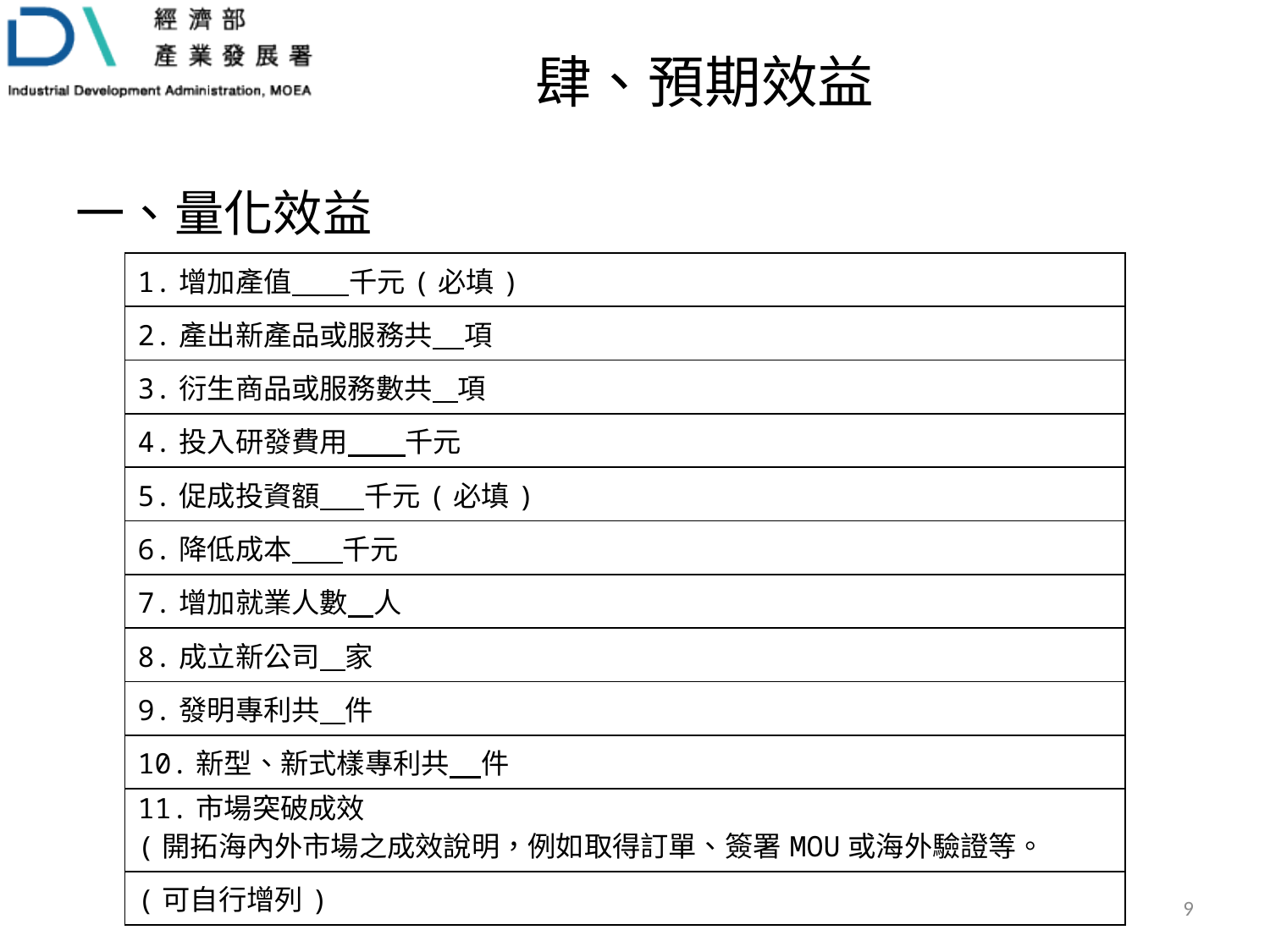

肆、預期效益
一、量化效益
| 1.增加產值 千元(必填) |
| --- |
| 2.產出新產品或服務共 項 |
| 3.衍生商品或服務數共 項 |
| 4.投入研發費用 千元 |
| 5.促成投資額 千元(必填) |
| 6.降低成本 千元 |
| 7.增加就業人數 人 |
| 8.成立新公司 家 |
| 9.發明專利共 件 |
| 10.新型、新式樣專利共 件 |
| 11.市場突破成效 (開拓海內外市場之成效說明，例如取得訂單、簽署MOU或海外驗證等。 |
| (可自行增列) |
9